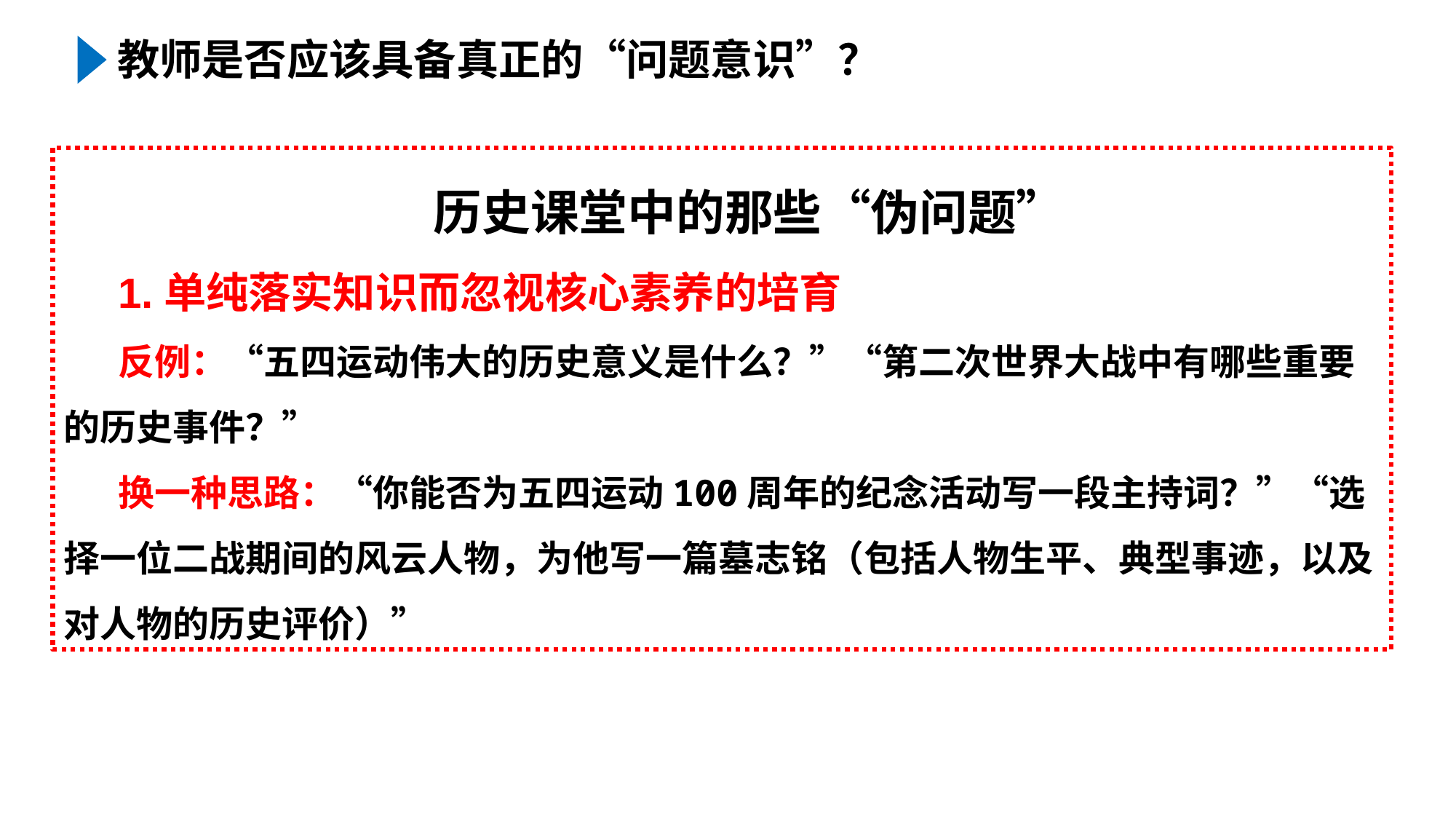

教师是否应该具备真正的“问题意识”？

历史课堂中的那些“伪问题”
1.单纯落实知识而忽视核心素养的培育
反例：“五四运动伟大的历史意义是什么？”“第二次世界大战中有哪些重要的历史事件？”
换一种思路：“你能否为五四运动100周年的纪念活动写一段主持词？”“选择一位二战期间的风云人物，为他写一篇墓志铭（包括人物生平、典型事迹，以及对人物的历史评价）”